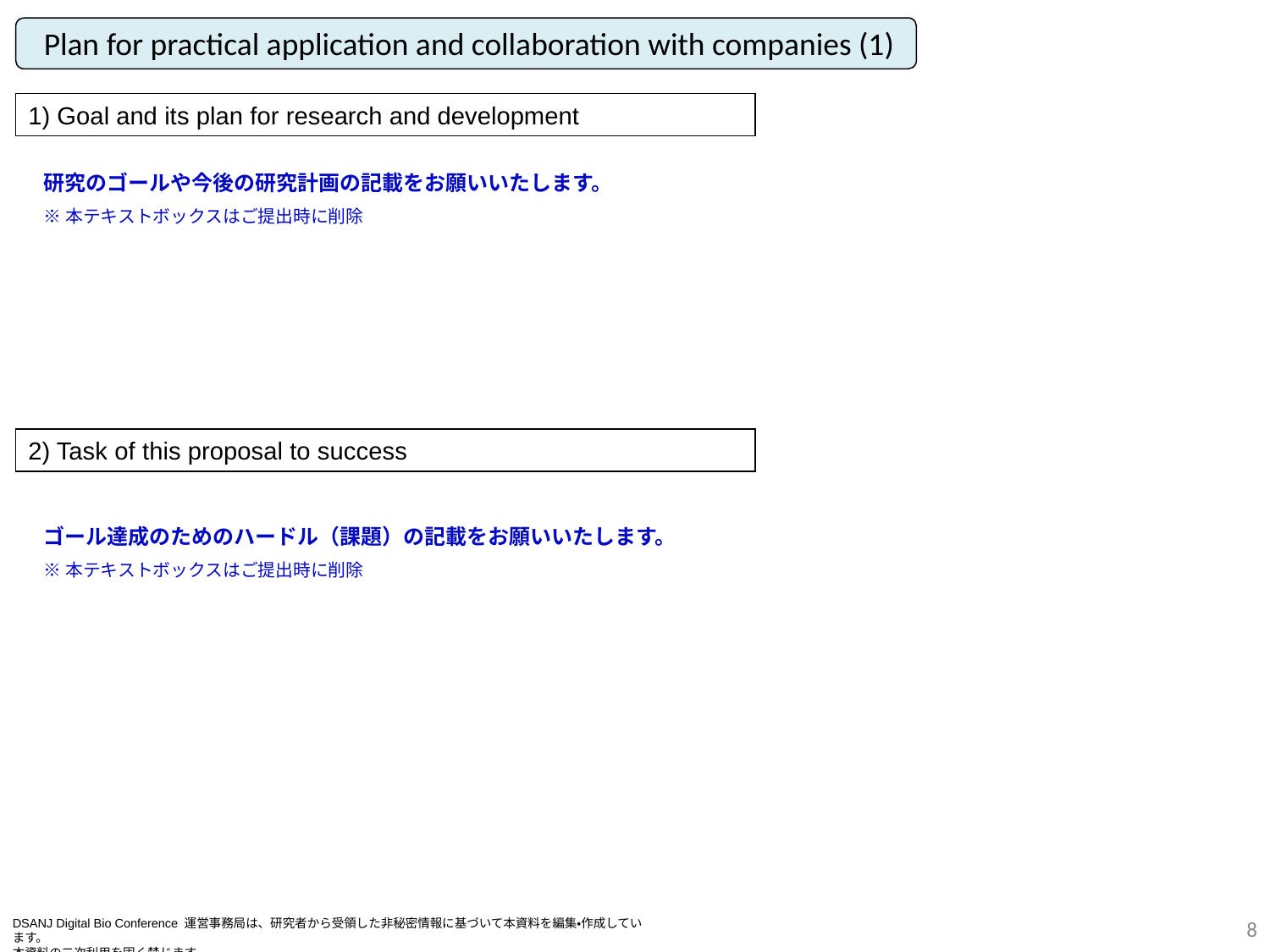

Plan for practical application and collaboration with companies (1)

1) Goal and its plan for research and development
研究のゴールや今後の研究計画の記載をお願いいたします。
※本テキストボックスはご提出時に削除
2) Task of this proposal to success
ゴール達成のためのハードル（課題）の記載をお願いいたします。
※本テキストボックスはご提出時に削除
8
DSANJ Digital Bio Conference 運営事務局は、研究者から受領した非秘密情報に基づいて本資料を編集・作成しています。
本資料の二次利用を固く禁じます。